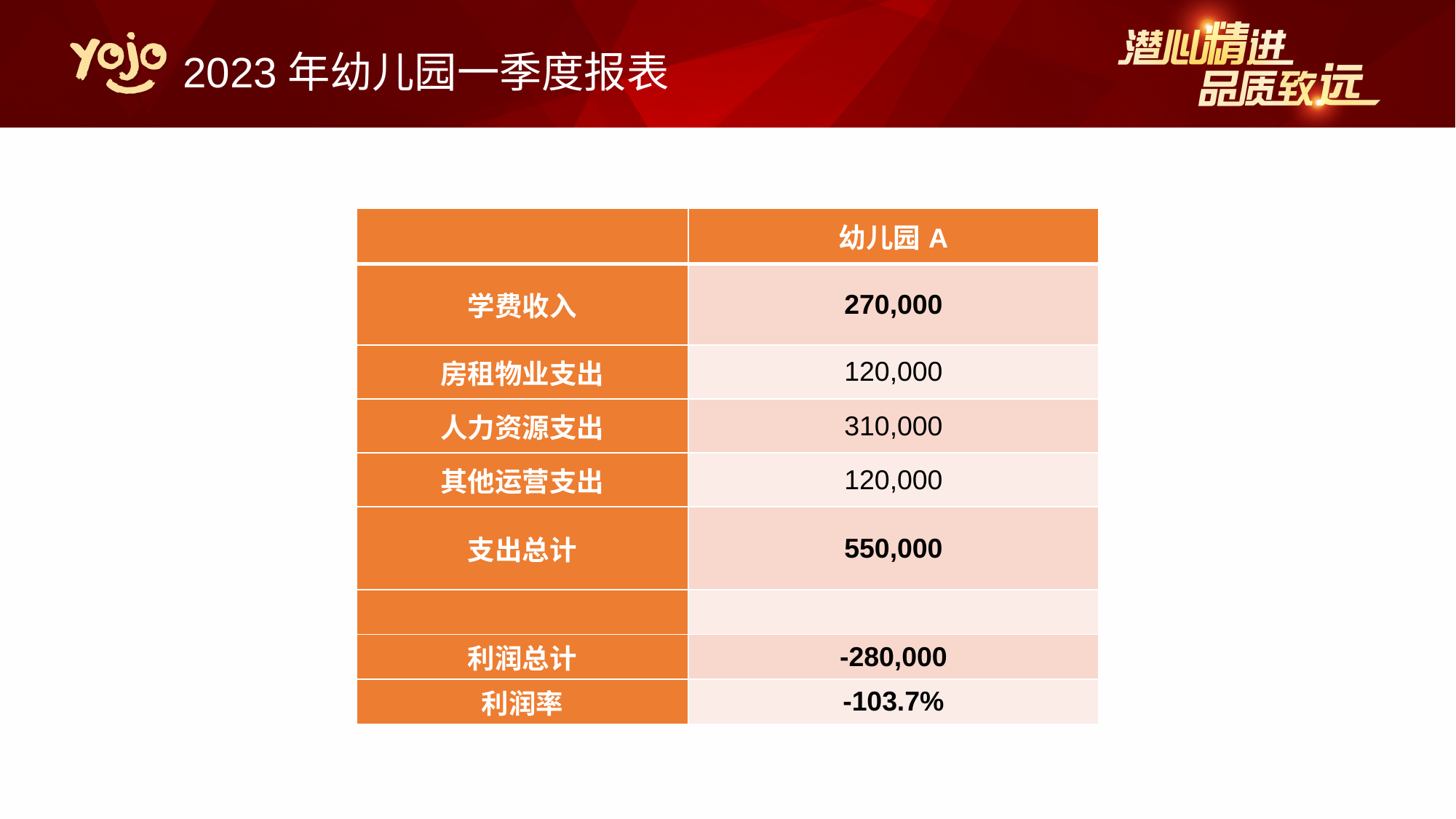

2023年幼儿园一季度报表
|  | 幼儿园A |
| --- | --- |
| 学费收入 | 270,000 |
| 房租物业支出 | 120,000 |
| 人力资源支出 | 310,000 |
| 其他运营支出 | 120,000 |
| 支出总计 | 550,000 |
|  |  |
| 利润总计 | -280,000 |
| 利润率 | -103.7% |